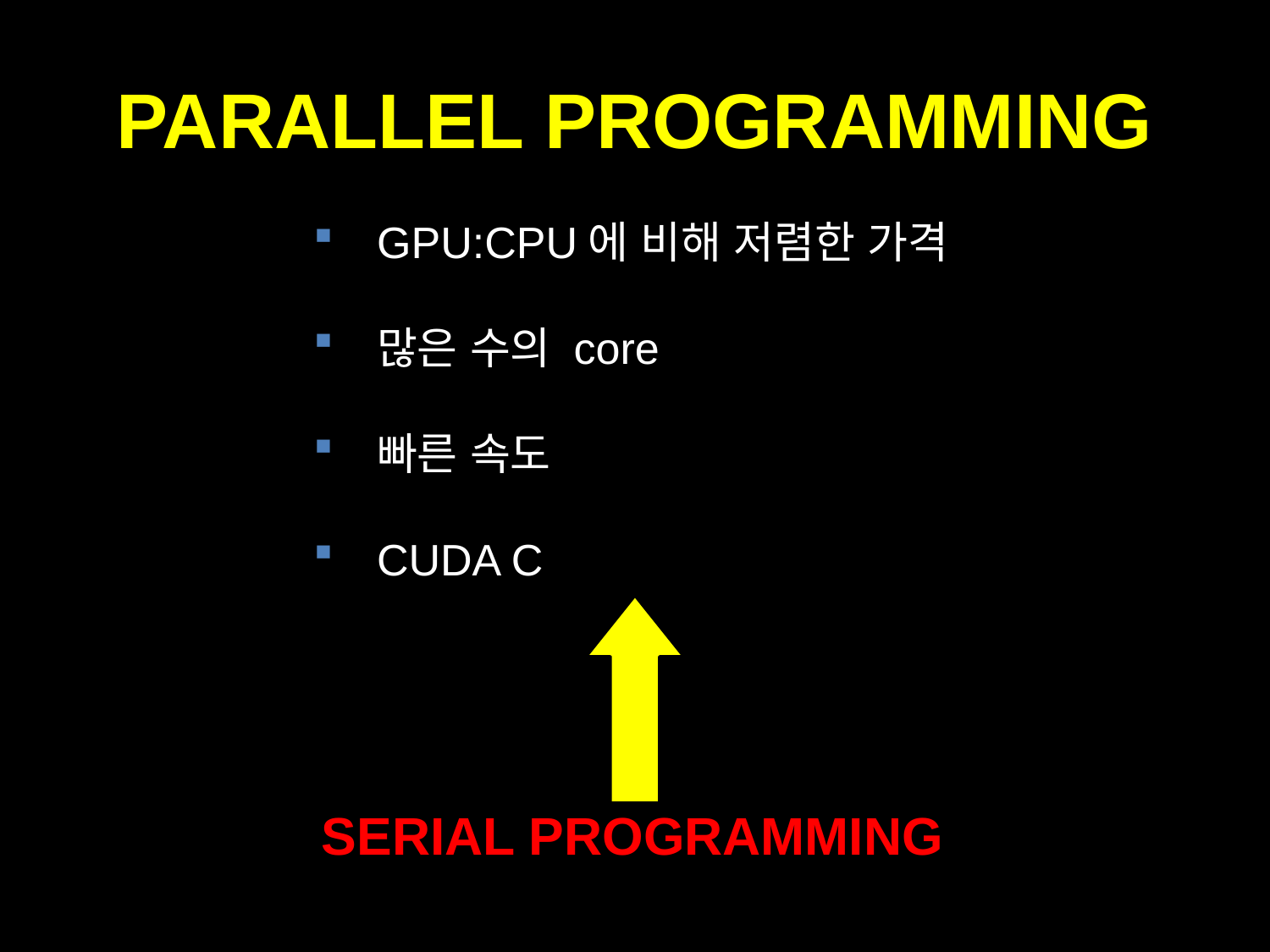

# Parallel Programming
GPU:CPU에 비해 저렴한 가격

많은 수의 core

빠른 속도

CUDA C

Serial programming